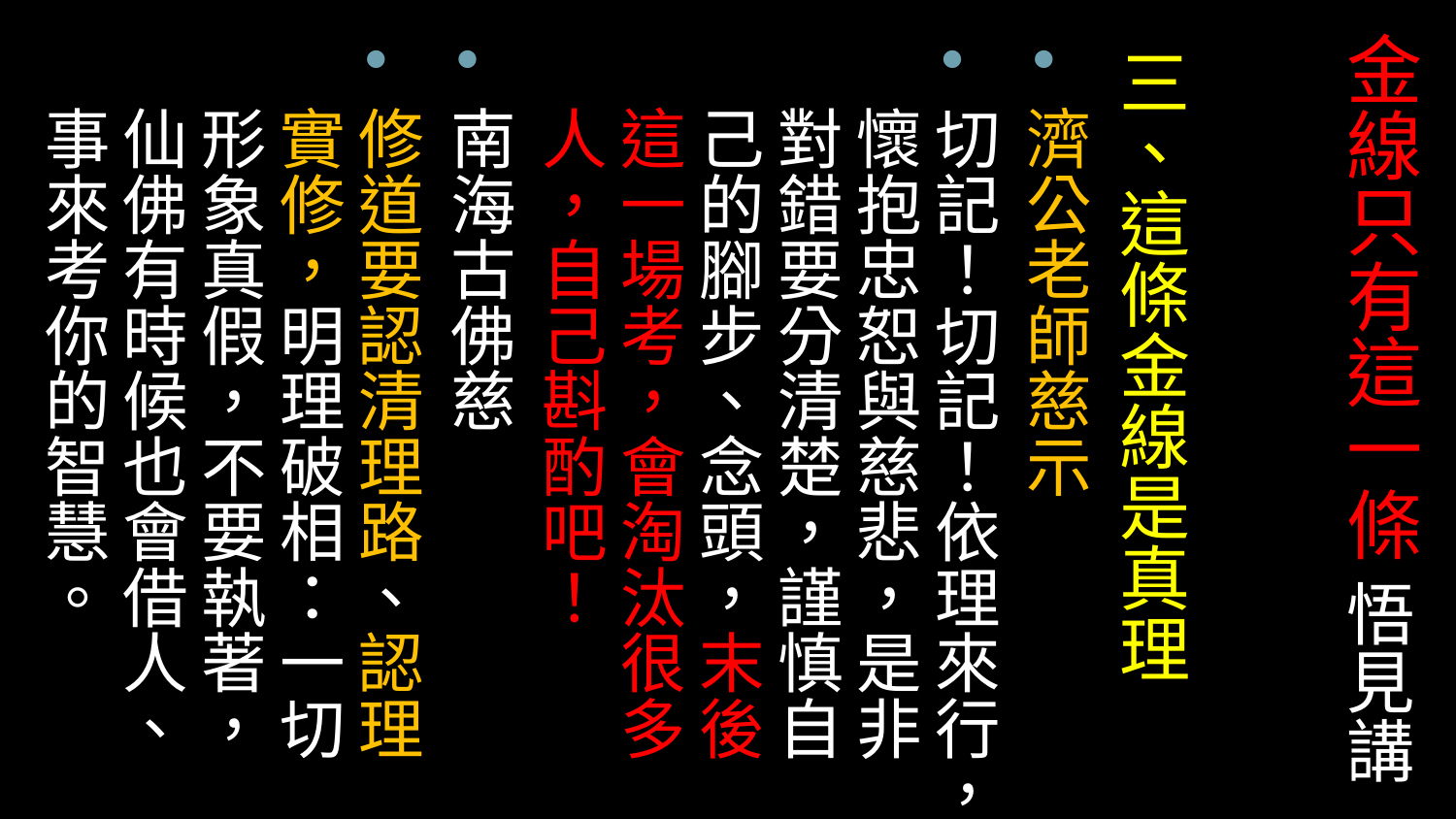

# 金線只有這一條 悟見講
三、這條金線是真理
濟公老師慈示
切記！切記！依理來行，懷抱忠恕與慈悲，是非對錯要分清楚，謹慎自己的腳步、念頭，末後這一場考，會淘汰很多人，自己斟酌吧！
南海古佛慈
修道要認清理路、認理實修，明理破相：一切形象真假，不要執著，仙佛有時候也會借人、事來考你的智慧。